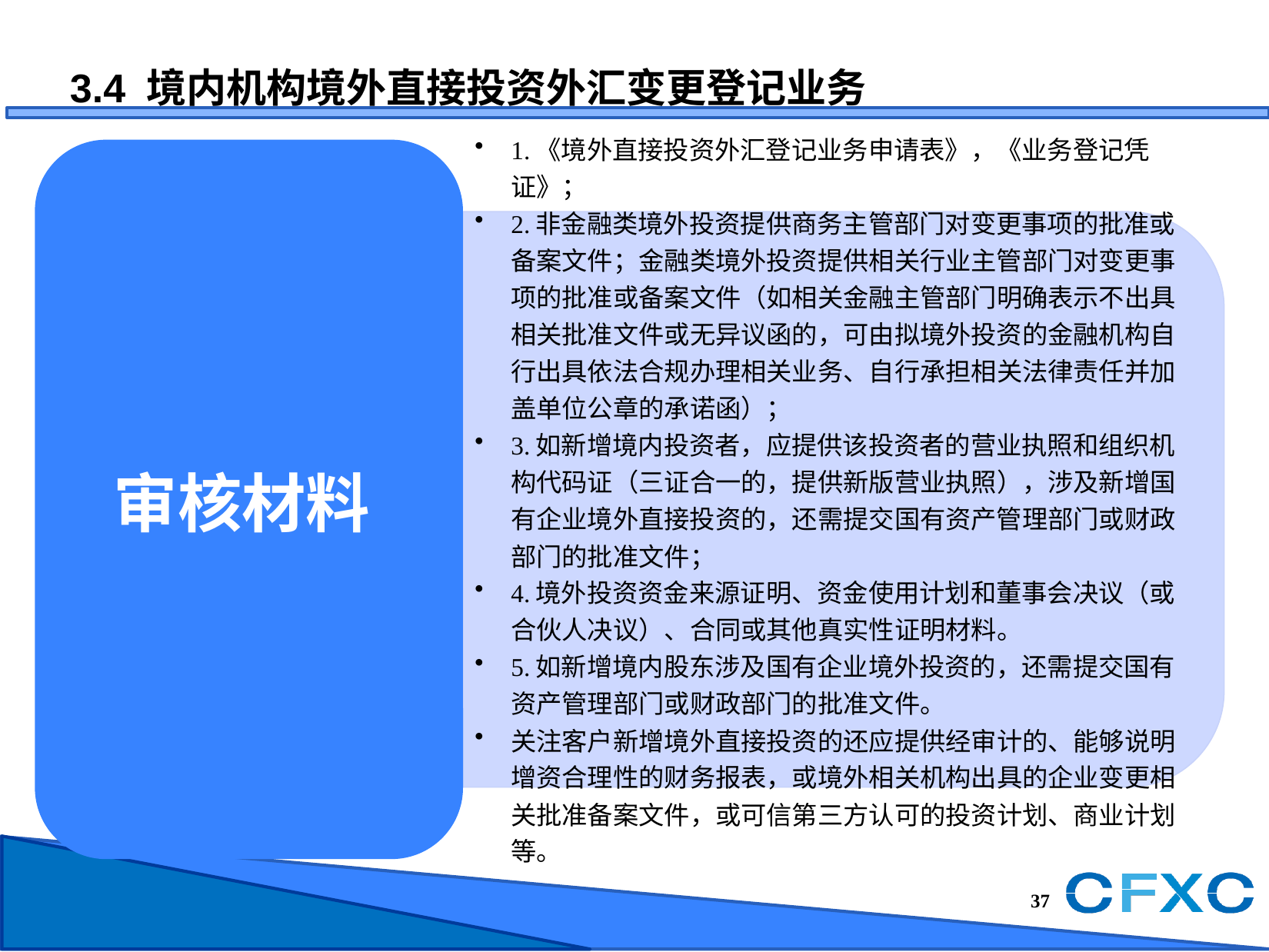

3.4 境内机构境外直接投资外汇变更登记业务
审核材料
1.《境外直接投资外汇登记业务申请表》，《业务登记凭证》；
2.非金融类境外投资提供商务主管部门对变更事项的批准或备案文件；金融类境外投资提供相关行业主管部门对变更事项的批准或备案文件（如相关金融主管部门明确表示不出具相关批准文件或无异议函的，可由拟境外投资的金融机构自行出具依法合规办理相关业务、自行承担相关法律责任并加盖单位公章的承诺函）；
3.如新增境内投资者，应提供该投资者的营业执照和组织机构代码证（三证合一的，提供新版营业执照），涉及新增国有企业境外直接投资的，还需提交国有资产管理部门或财政部门的批准文件；
5.如新增境内股东涉及国有企业境外投资的，还需提交国有资产管理部门或财政部门的批准文件。
关注客户新增境外直接投资的还应提供经审计的、能够说明增资合理性的财务报表，或境外相关机构出具的企业变更相关批准备案文件，或可信第三方认可的投资计划、商业计划等。
4.境外投资资金来源证明、资金使用计划和董事会决议（或合伙人决议）、合同或其他真实性证明材料。
37